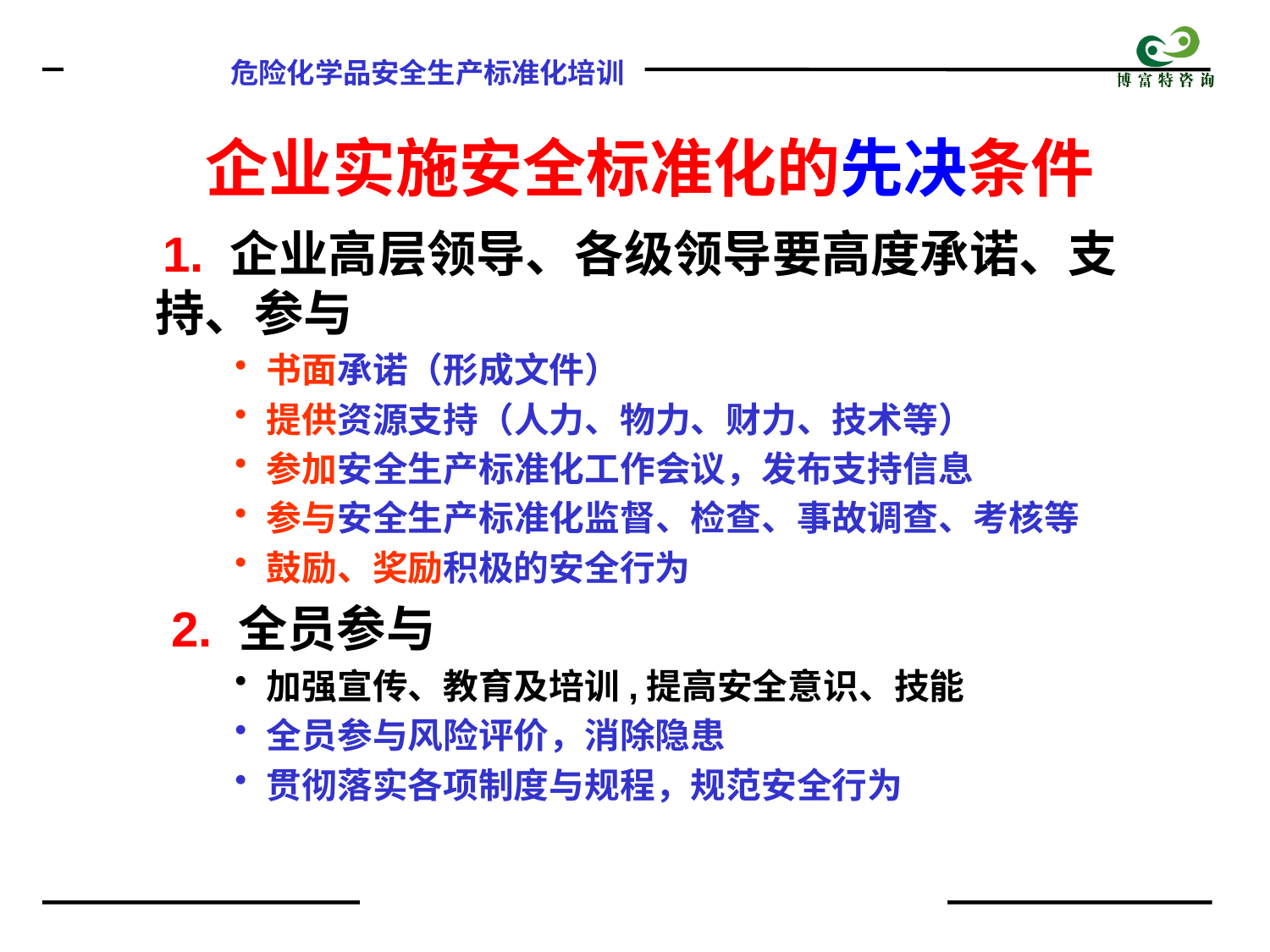

企业实施安全标准化的先决条件
    1. 企业高层领导、各级领导要高度承诺、支持、参与
书面承诺（形成文件）
提供资源支持（人力、物力、财力、技术等）
参加安全生产标准化工作会议，发布支持信息
参与安全生产标准化监督、检查、事故调查、考核等
鼓励、奖励积极的安全行为
2. 全员参与
加强宣传、教育及培训,提高安全意识、技能
全员参与风险评价，消除隐患
贯彻落实各项制度与规程，规范安全行为